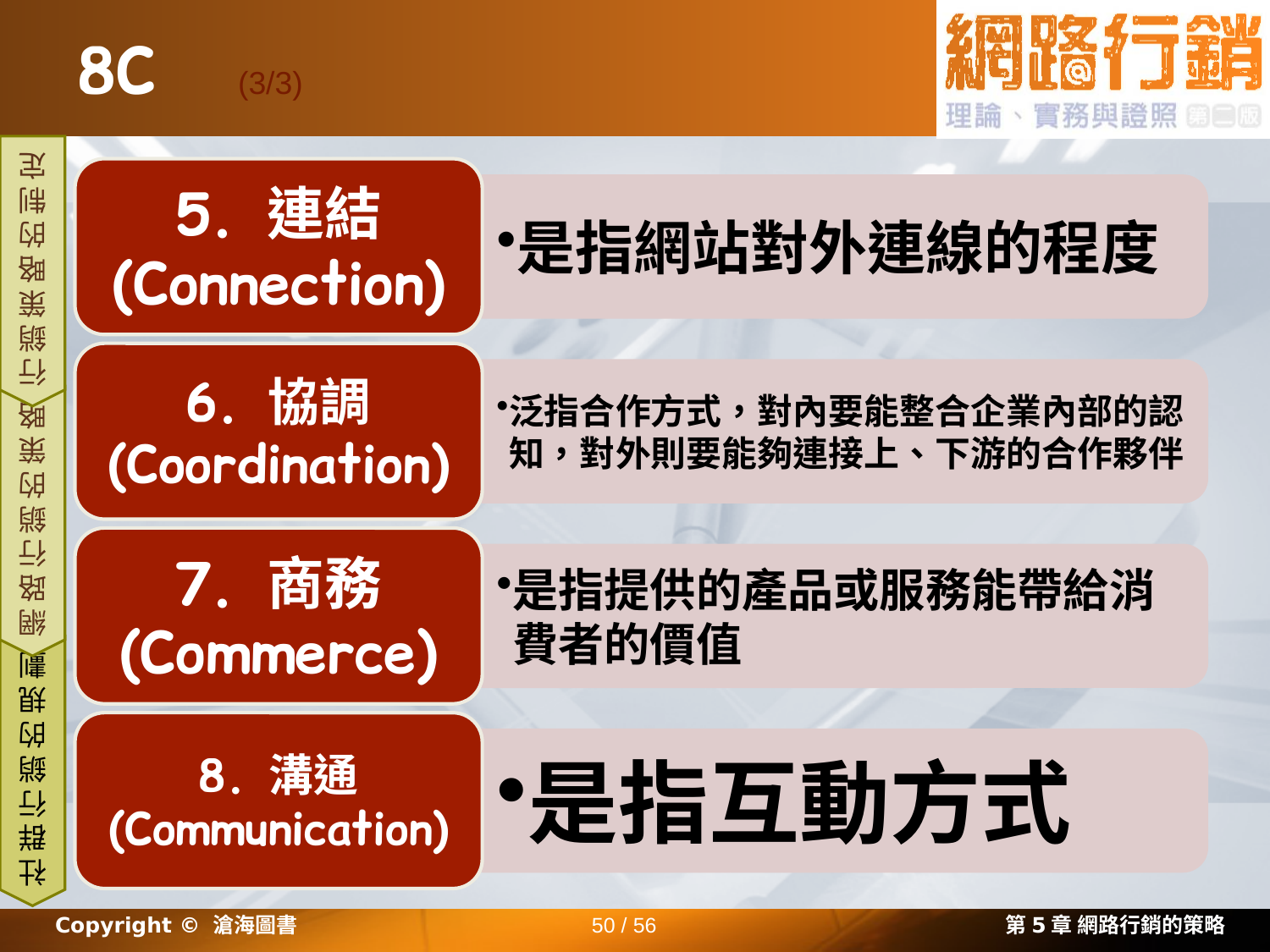

# 8C
(3/3)
是指網站對外連線的程度
6. 協調 (Coordination)
泛指合作方式，對內要能整合企業內部的認知，對外則要能夠連接上、下游的合作夥伴
7. 商務 (Commerce)
是指提供的產品或服務能帶給消費者的價值
8. 溝通 (Communication)
是指互動方式
行銷策略的制定
網路行銷的策略
社群行銷的規劃
Copyright © 滄海圖書
50 / 56
第5章 網路行銷的策略